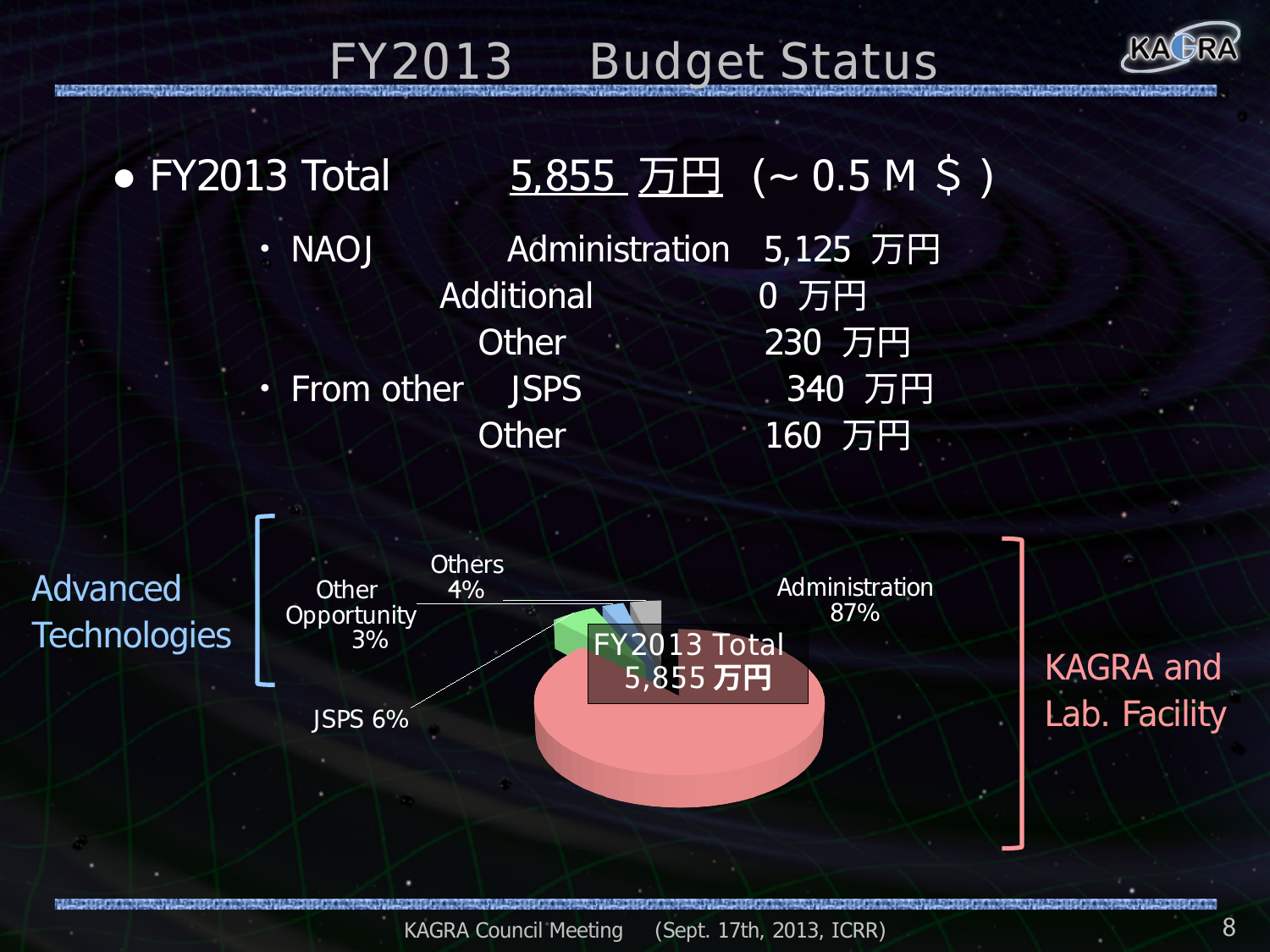

# FY2013　Budget Status
● FY2013 Total         5,855 万円  (~ 0.5 M＄)
・NAOJ            Administration   5,125 万円
　                   Additional               0 万円
                     Other                  230 万円
・From other    JSPS　    　           340 万円
                     Other                  160 万円

[unsupported chart]

Advanced
Technologies
KAGRA and
Lab. Facility
8
KAGRA Council Meeting　(Sept. 17th, 2013, ICRR)